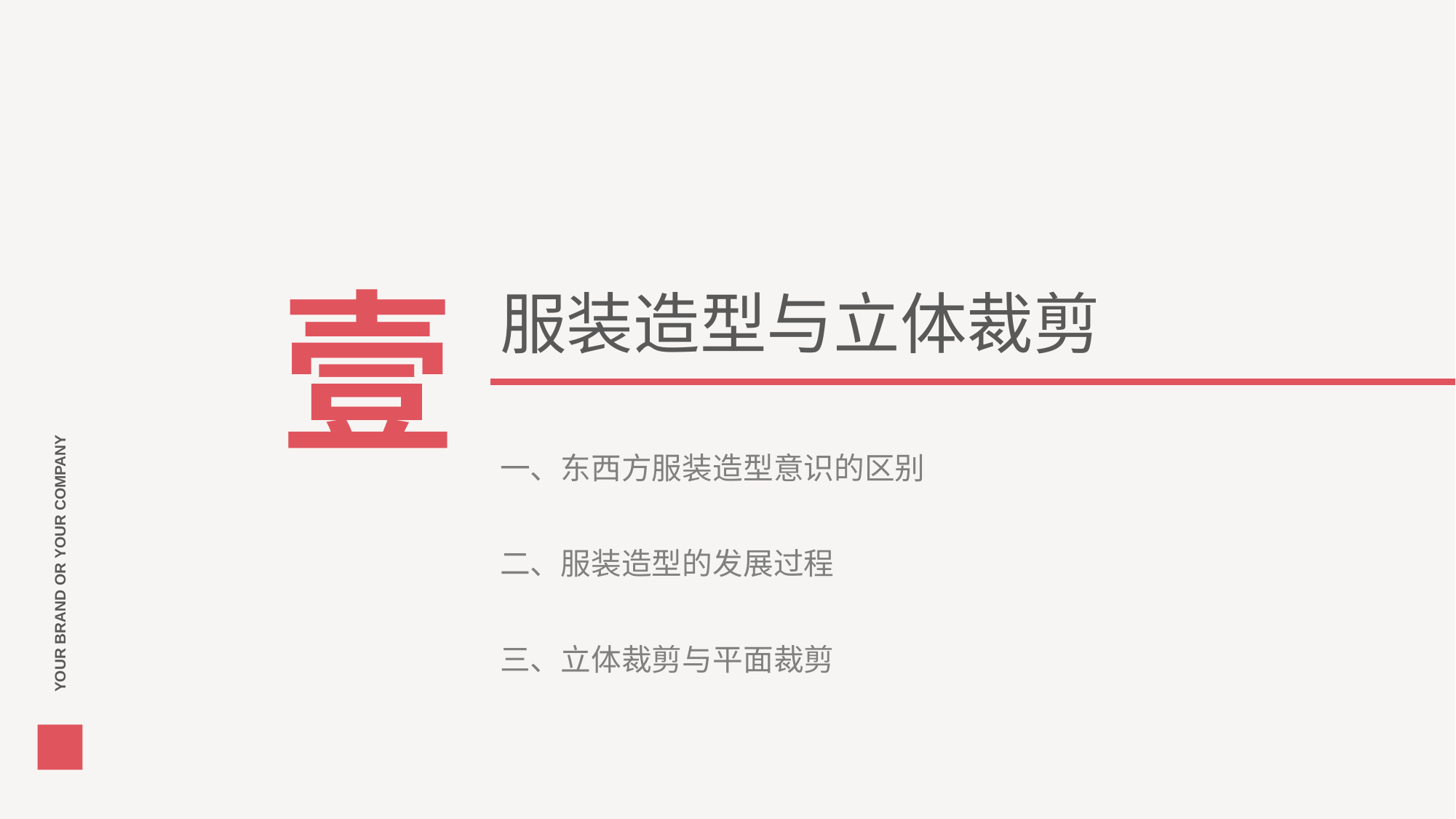

壹
# 服装造型与立体裁剪

一、东西方服装造型意识的区别

二、服装造型的发展过程

三、立体裁剪与平面裁剪
YOUR BRAND OR YOUR COMPANY